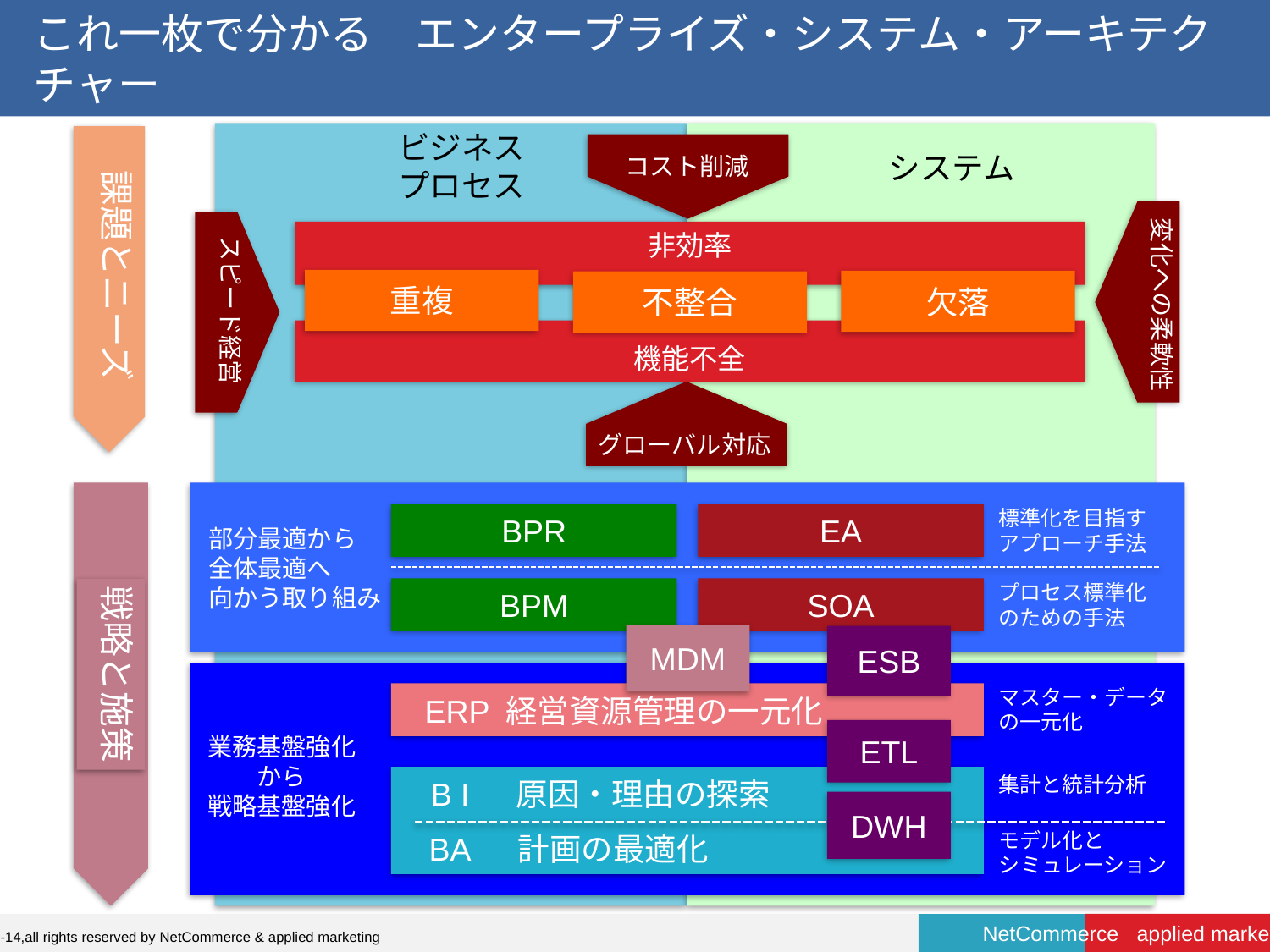

# これ一枚で分かる　エンタープライズ・システム・アーキテクチャー

ビジネス
プロセス

システム
コスト削減
課題とニーズ

変化への柔軟性

非効率
スピード経営

重複
欠落
不整合
機能不全

グローバル対応
戦略と施策

標準化を目指す
アプローチ手法
BPR
EA
部分最適から
全体最適へ
向かう取り組み
プロセス標準化
のための手法
BPM
SOA
MDM
ESB

マスター・データ
の一元化

ERP 経営資源管理の一元化
ETL
業務基盤強化
から
戦略基盤強化
集計と統計分析

B I　 原因・理由の探索
DWH
モデル化と
シミュレーション
BA　 計画の最適化